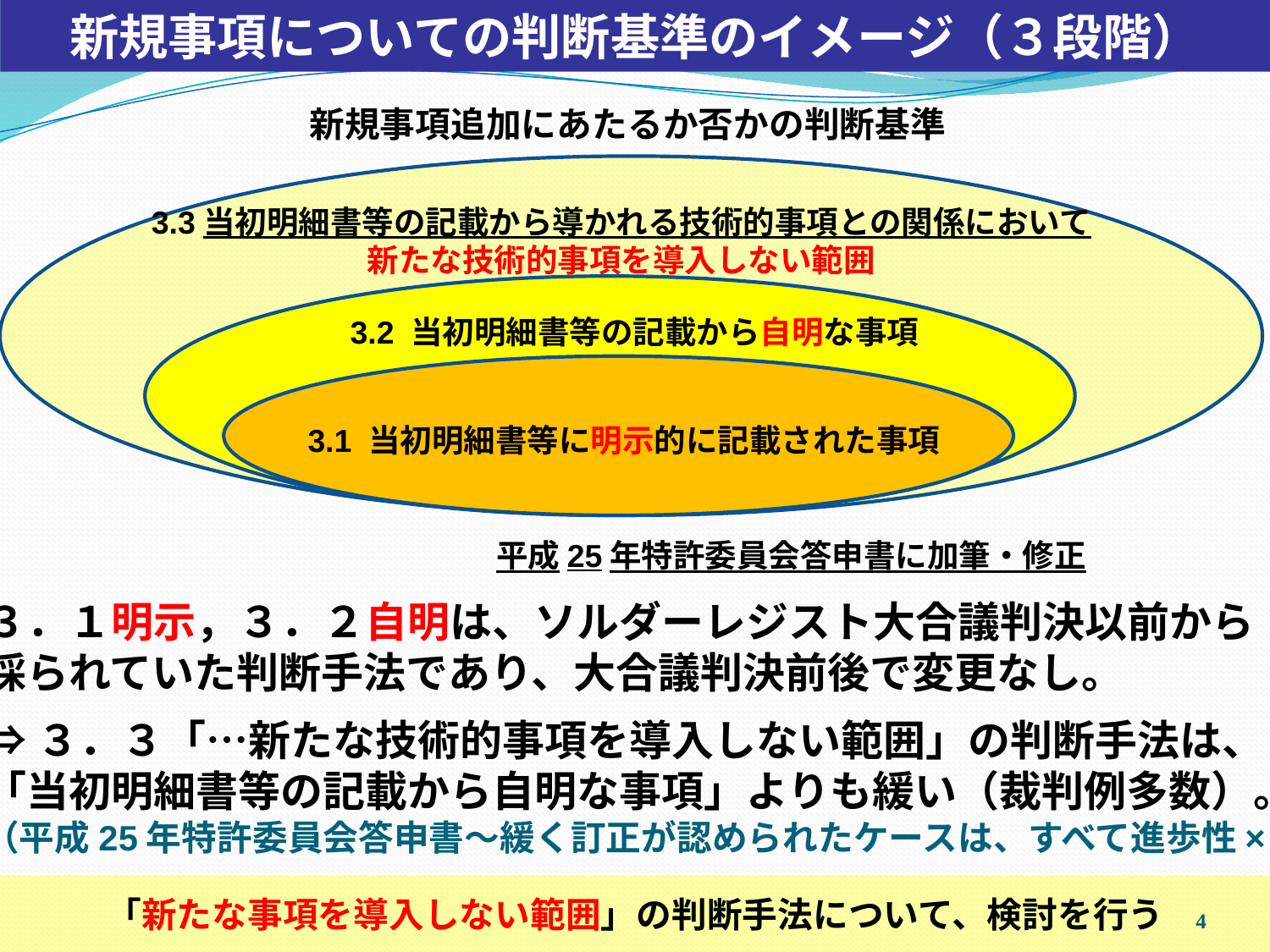

新規事項についての判断基準のイメージ（３段階）
新規事項追加にあたるか否かの判断基準

3.3当初明細書等の記載から導かれる技術的事項との関係において
新たな技術的事項を導入しない範囲

3.2 当初明細書等の記載から自明な事項

3.1 当初明細書等に明示的に記載された事項
平成25年特許委員会答申書に加筆・修正
３．１明示，３．２自明は、ソルダーレジスト大合議判決以前から
採られていた判断手法であり、大合議判決前後で変更なし。

⇒３．３「…新たな技術的事項を導入しない範囲」の判断手法は、
「当初明細書等の記載から自明な事項」よりも緩い（裁判例多数）。
（平成25年特許委員会答申書～緩く訂正が認められたケースは、すべて進歩性×。）
「新たな事項を導入しない範囲」の判断手法について、検討を行う
4